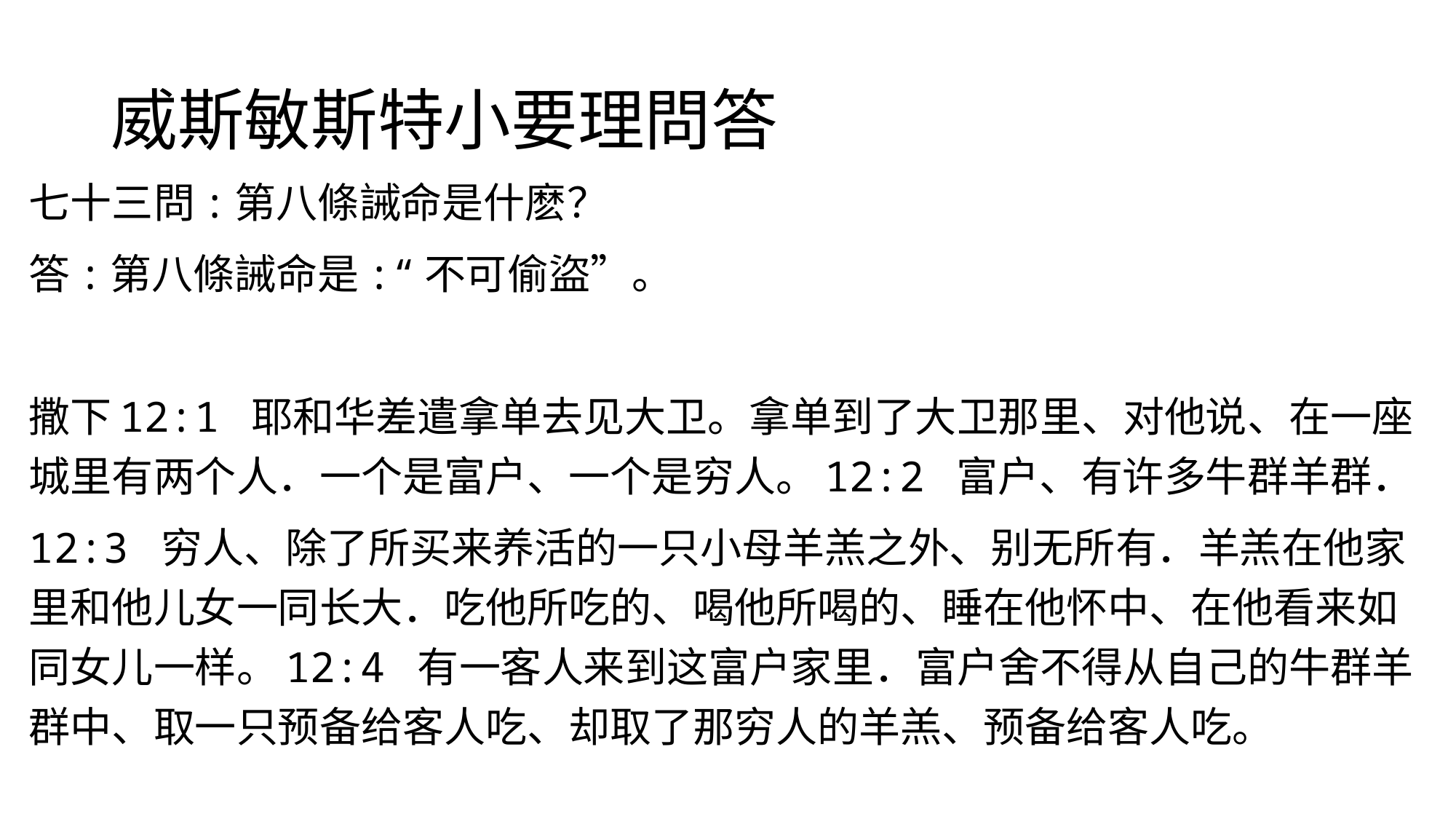

# 威斯敏斯特小要理問答
七十三問:第八條誡命是什麽？
答:第八條誡命是:“不可偷盜”。

撒下12:1 耶和华差遣拿单去见大卫。拿单到了大卫那里、对他说、在一座城里有两个人．一个是富户、一个是穷人。12:2 富户、有许多牛群羊群．
12:3 穷人、除了所买来养活的一只小母羊羔之外、别无所有．羊羔在他家里和他儿女一同长大．吃他所吃的、喝他所喝的、睡在他怀中、在他看来如同女儿一样。12:4 有一客人来到这富户家里．富户舍不得从自己的牛群羊群中、取一只预备给客人吃、却取了那穷人的羊羔、预备给客人吃。